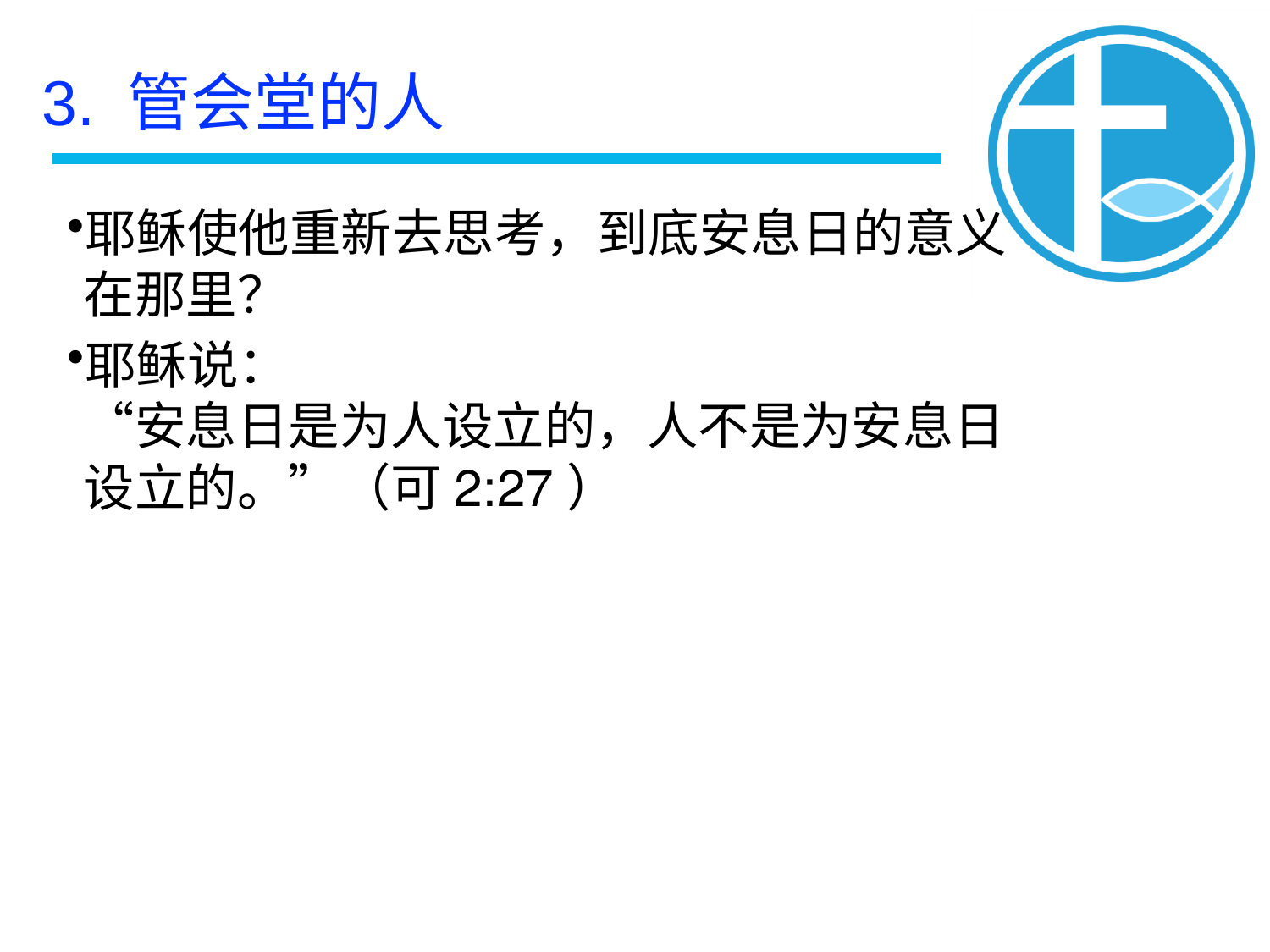

3. 管会堂的人
耶稣使他重新去思考，到底安息日的意义在那里？
耶稣说：
“安息日是为人设立的，人不是为安息日设立的。”（可2:27）